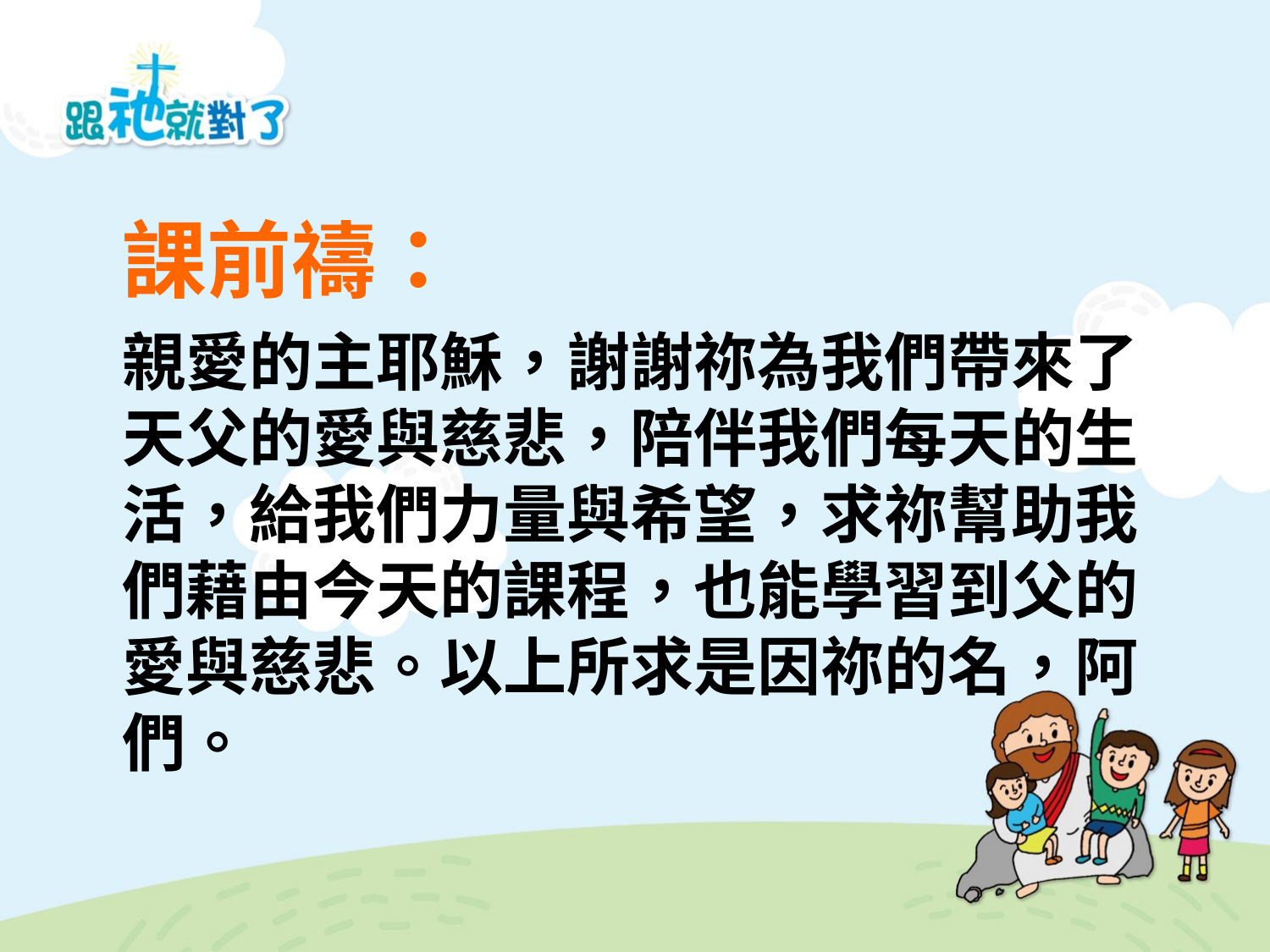

課前禱：
親愛的主耶穌，謝謝祢為我們帶來了天父的愛與慈悲，陪伴我們每天的生活，給我們力量與希望，求祢幫助我們藉由今天的課程，也能學習到父的愛與慈悲。以上所求是因祢的名，阿們。